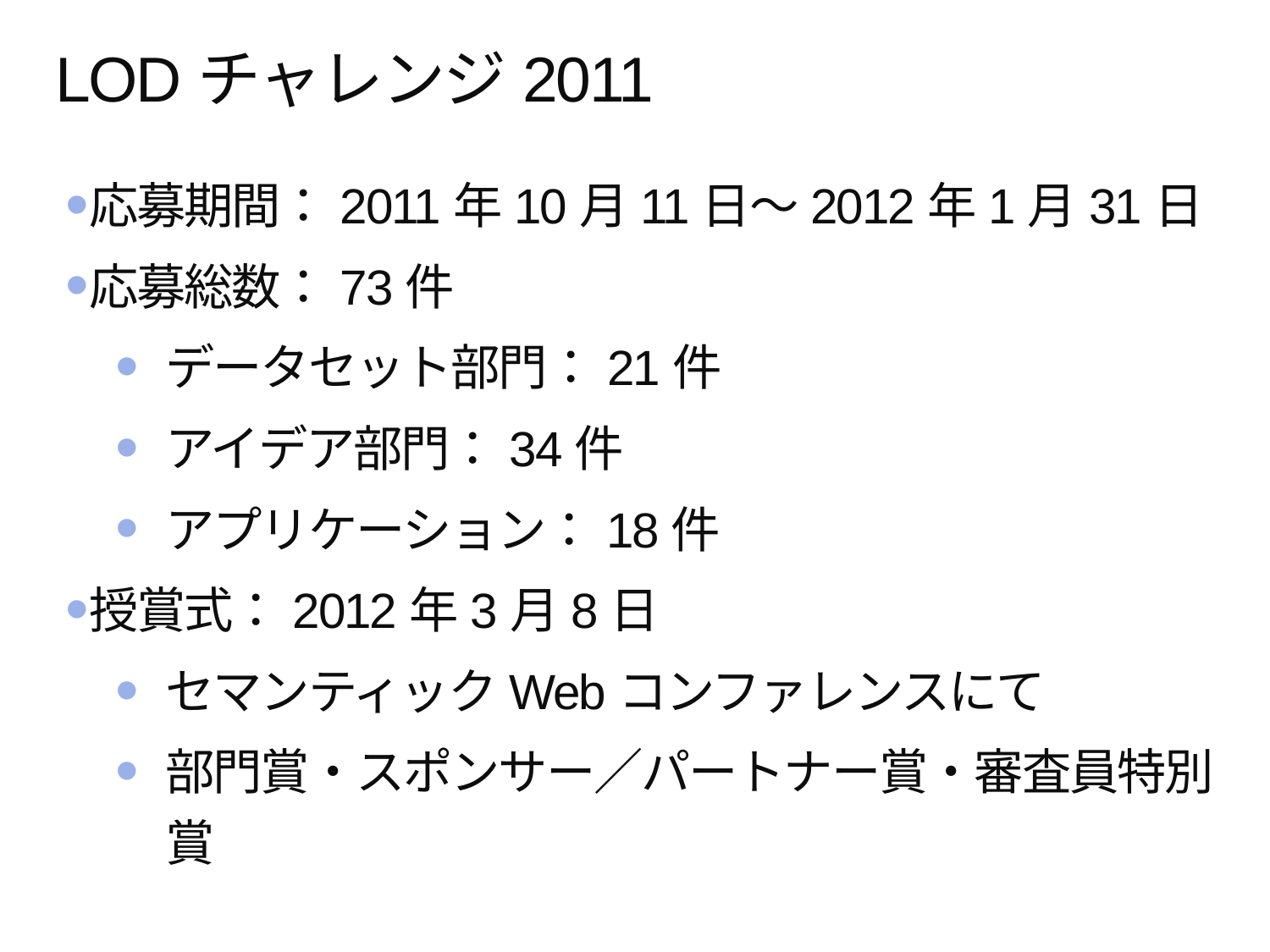

# LODチャレンジ2011
応募期間：2011年10月11日〜2012年1月31日
応募総数：73件
データセット部門：21件
アイデア部門：34件
アプリケーション：18件
授賞式：2012年3月8日
セマンティックWebコンファレンスにて
部門賞・スポンサー／パートナー賞・審査員特別賞